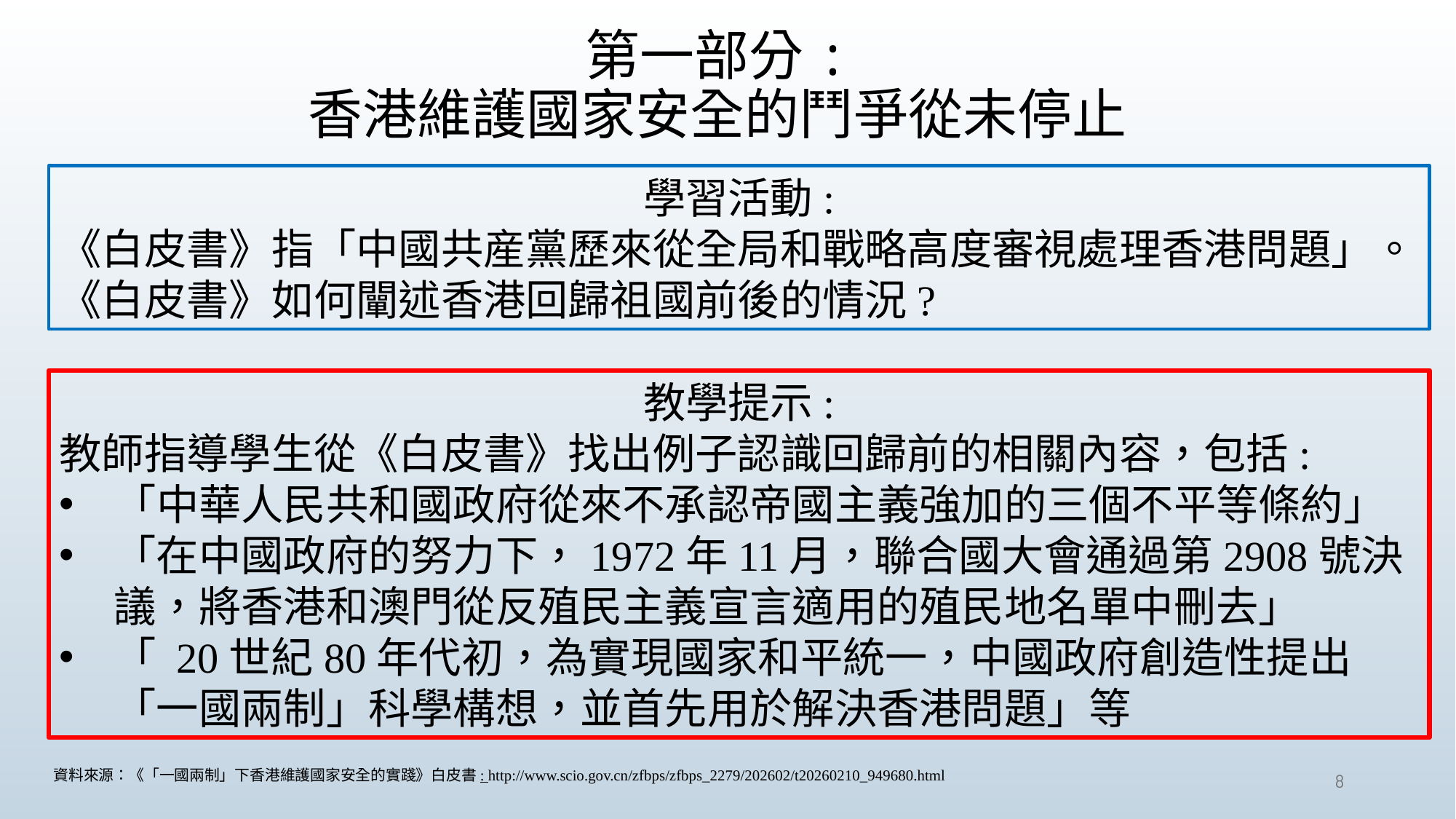

第一部分:
香港維護國家安全的鬥爭從未停止
學習活動:
《白皮書》指「中國共産黨歷來從全局和戰略高度審視處理香港問題」。《白皮書》如何闡述香港回歸祖國前後的情況?
教學提示:
教師指導學生從《白皮書》找出例子認識回歸前的相關內容，包括:
「中華人民共和國政府從來不承認帝國主義強加的三個不平等條約」
「在中國政府的努力下，1972年11月，聯合國大會通過第2908號決議，將香港和澳門從反殖民主義宣言適用的殖民地名單中刪去」
「 20世紀80年代初，為實現國家和平統一，中國政府創造性提出  「一國兩制」科學構想，並首先用於解決香港問題」等

8
資料來源：《「一國兩制」下香港維護國家安全的實踐》白皮書: http://www.scio.gov.cn/zfbps/zfbps_2279/202602/t20260210_949680.html